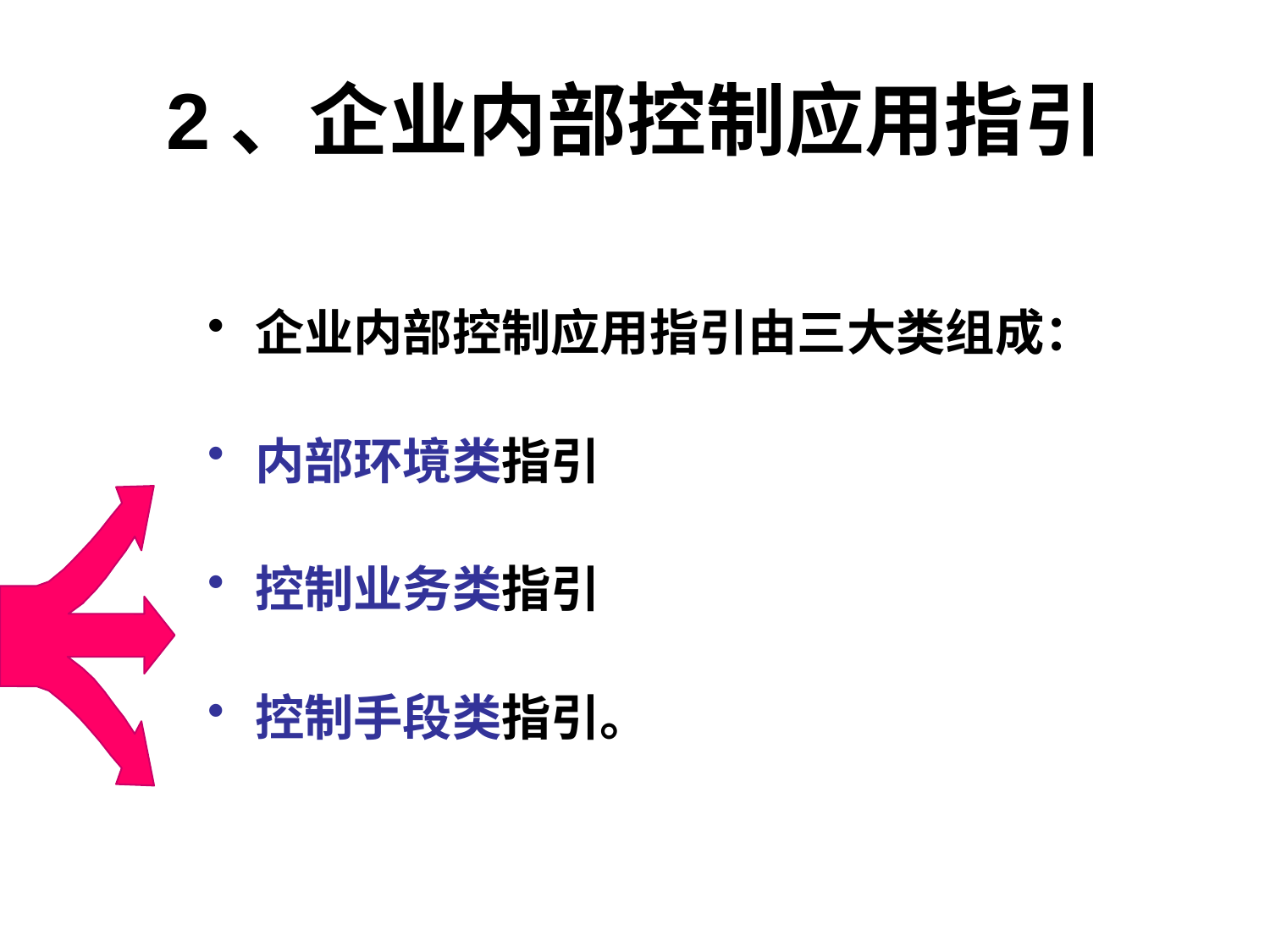

# 2、企业内部控制应用指引
企业内部控制应用指引由三大类组成：
内部环境类指引
控制业务类指引
控制手段类指引。